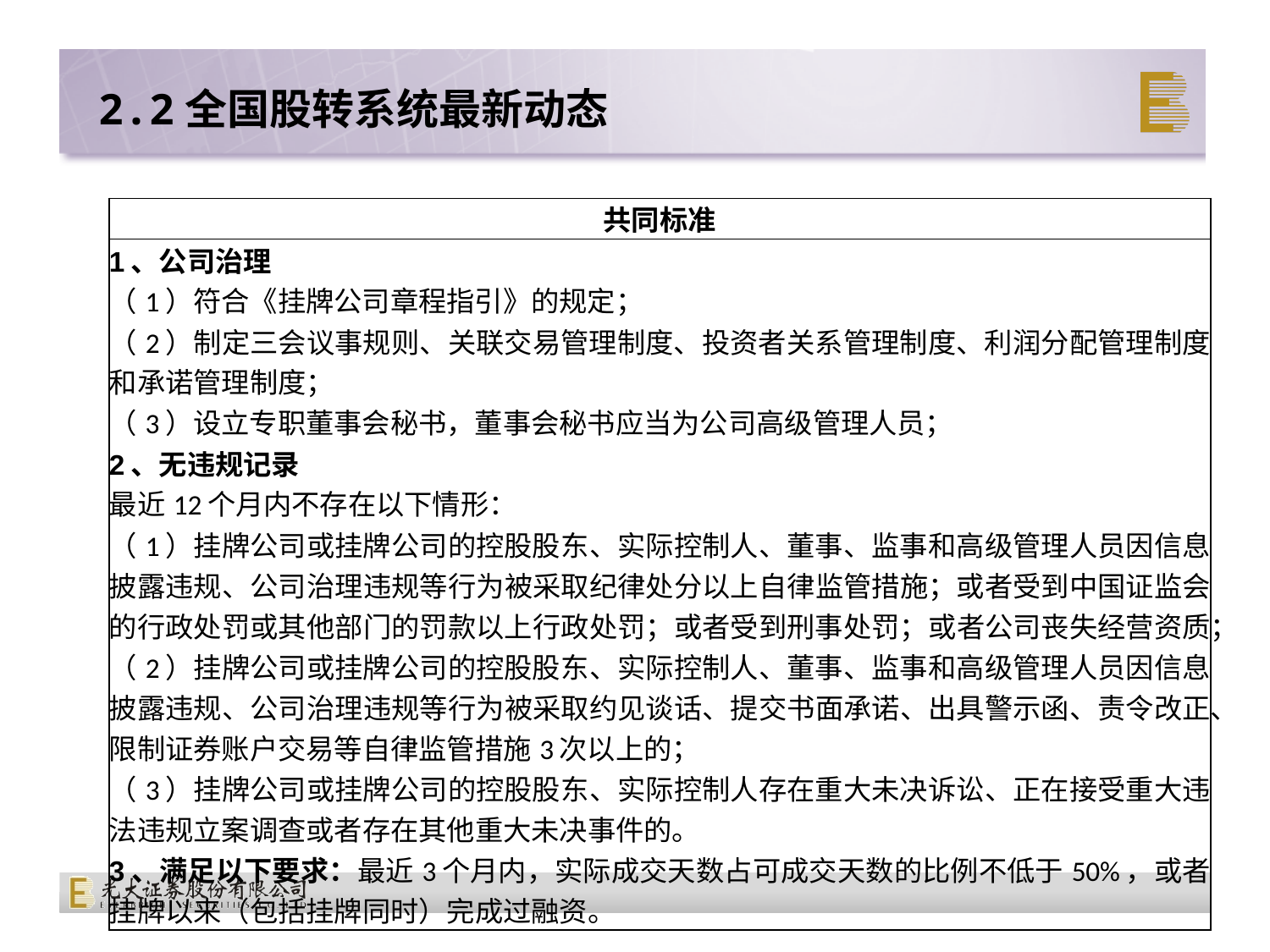

2.2全国股转系统最新动态
| 共同标准 |
| --- |
| 1、公司治理 （1）符合《挂牌公司章程指引》的规定； （2）制定三会议事规则、关联交易管理制度、投资者关系管理制度、利润分配管理制度和承诺管理制度； （3）设立专职董事会秘书，董事会秘书应当为公司高级管理人员； 2、无违规记录 最近12个月内不存在以下情形： （1）挂牌公司或挂牌公司的控股股东、实际控制人、董事、监事和高级管理人员因信息披露违规、公司治理违规等行为被采取纪律处分以上自律监管措施；或者受到中国证监会的行政处罚或其他部门的罚款以上行政处罚；或者受到刑事处罚；或者公司丧失经营资质； （2）挂牌公司或挂牌公司的控股股东、实际控制人、董事、监事和高级管理人员因信息披露违规、公司治理违规等行为被采取约见谈话、提交书面承诺、出具警示函、责令改正、限制证券账户交易等自律监管措施3次以上的； （3）挂牌公司或挂牌公司的控股股东、实际控制人存在重大未决诉讼、正在接受重大违法违规立案调查或者存在其他重大未决事件的。 3、满足以下要求：最近3个月内，实际成交天数占可成交天数的比例不低于50%，或者挂牌以来（包括挂牌同时）完成过融资。 |